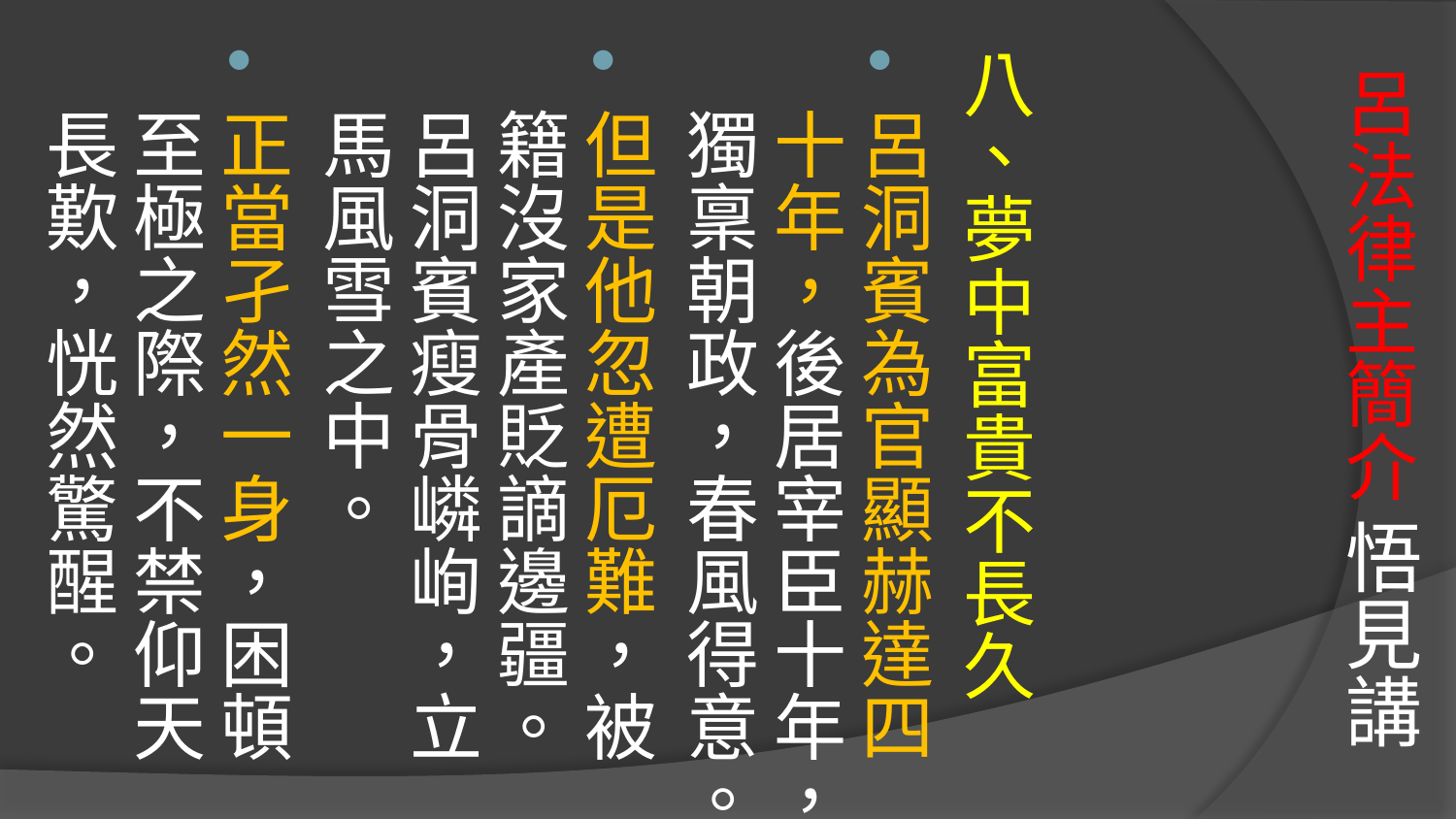

# 呂法律主簡介 悟見講
八、夢中富貴不長久
呂洞賓為官顯赫達四十年，後居宰臣十年，獨稟朝政，春風得意。
但是他忽遭厄難，被籍沒家產貶謫邊疆。呂洞賓瘦骨嶙峋，立馬風雪之中。
正當孑然一身，困頓至極之際，不禁仰天長歎，恍然驚醒。